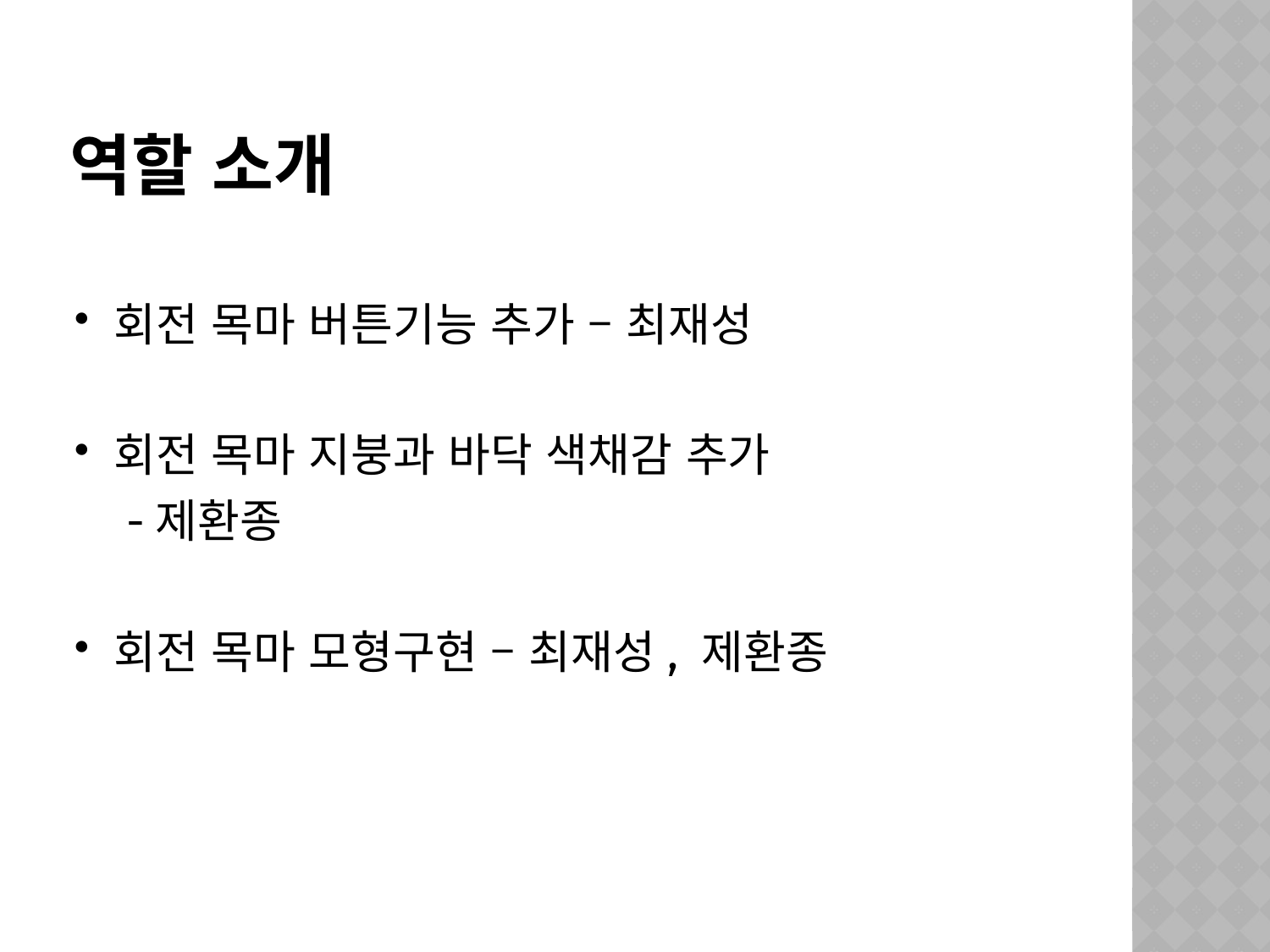

# 역할 소개

회전 목마 버튼기능 추가 – 최재성

회전 목마 지붕과 바닥 색채감 추가
	 -제환종

회전 목마 모형구현 – 최재성, 제환종